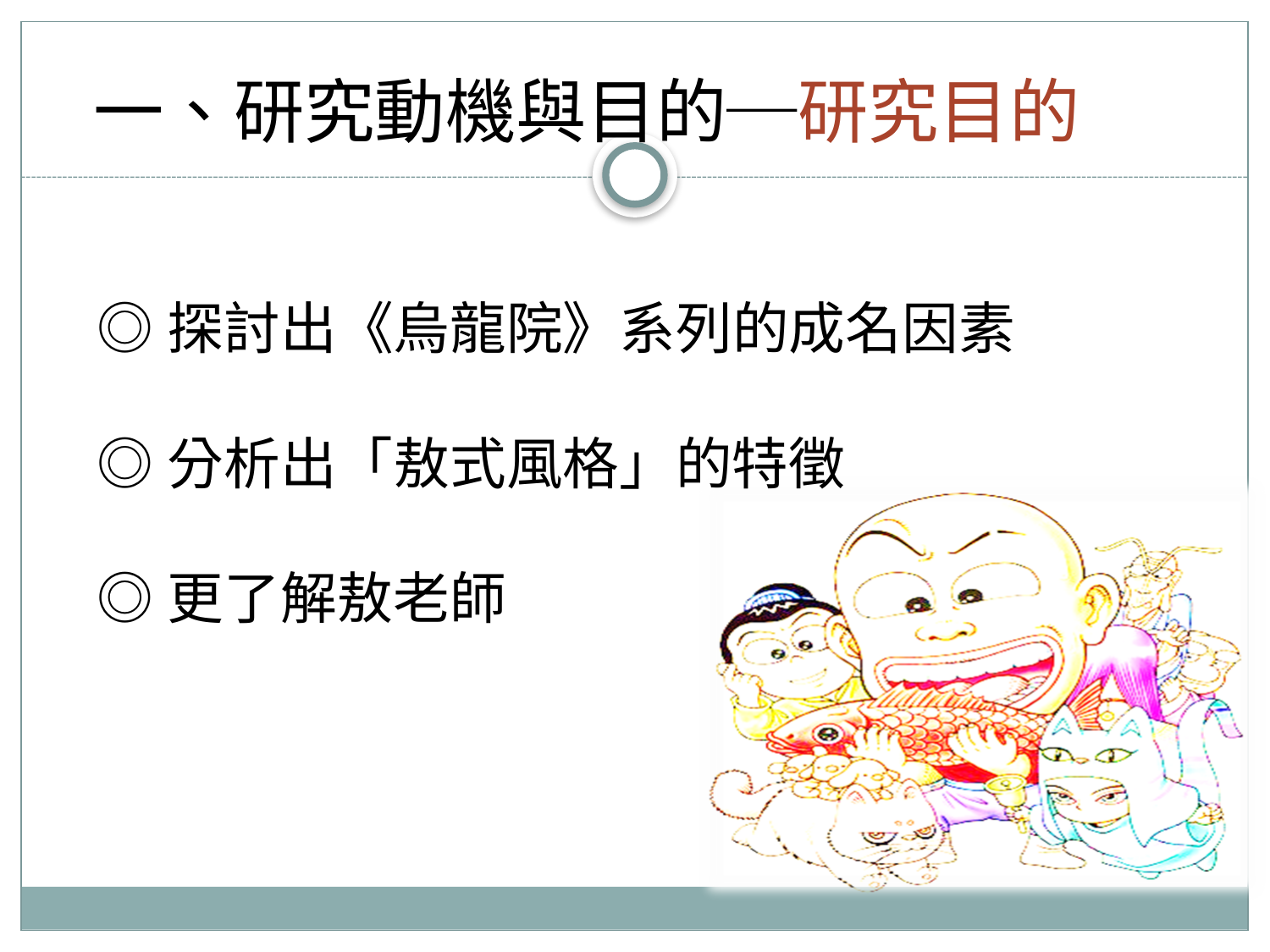

# 一、研究動機與目的─研究目的
◎探討出《烏龍院》系列的成名因素

◎分析出「敖式風格」的特徵

◎更了解敖老師